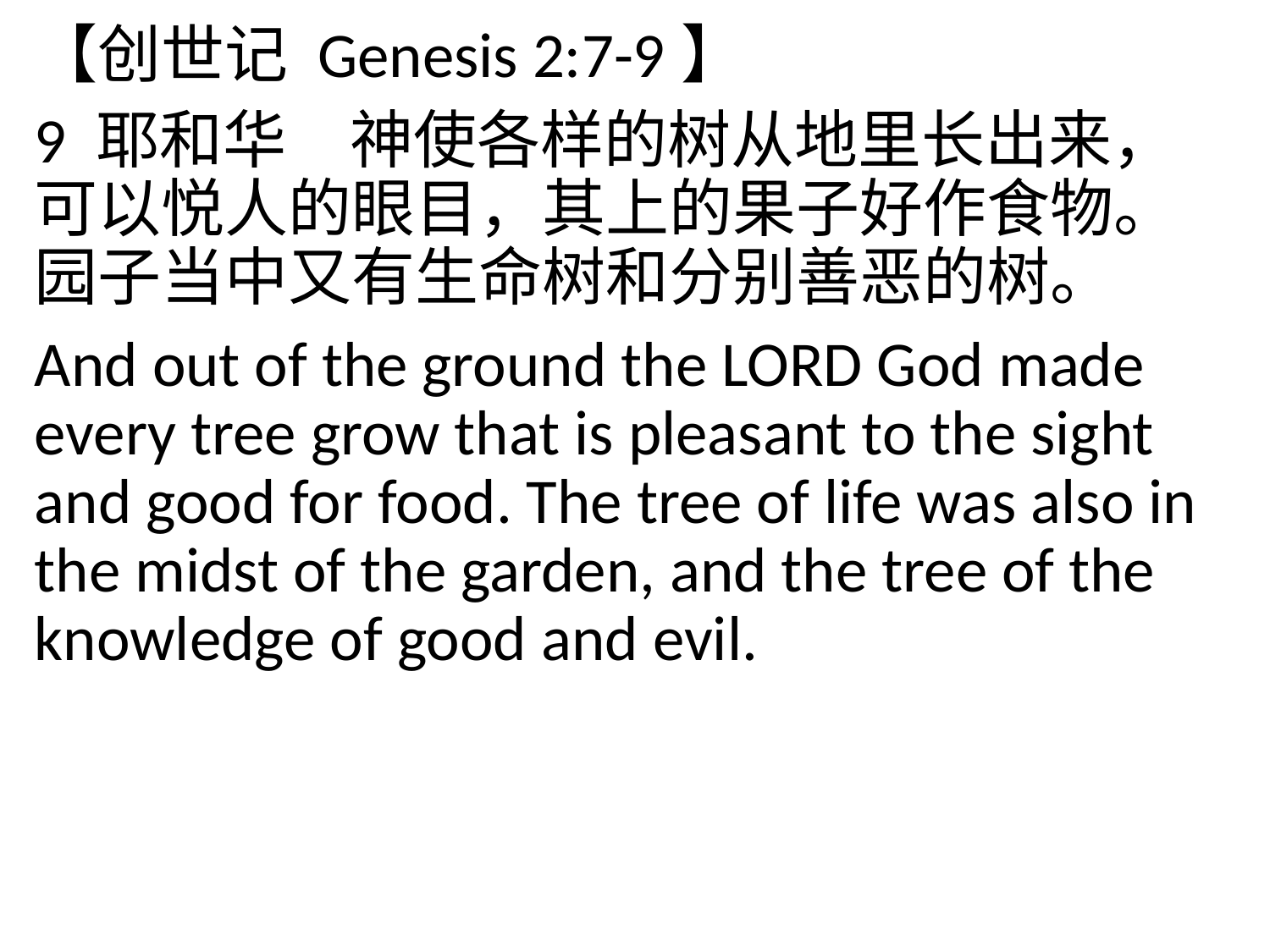

【创世记 Genesis 2:7-9】
9 耶和华　神使各样的树从地里长出来，可以悦人的眼目，其上的果子好作食物。园子当中又有生命树和分别善恶的树。
And out of the ground the LORD God made every tree grow that is pleasant to the sight and good for food. The tree of life was also in the midst of the garden, and the tree of the knowledge of good and evil.